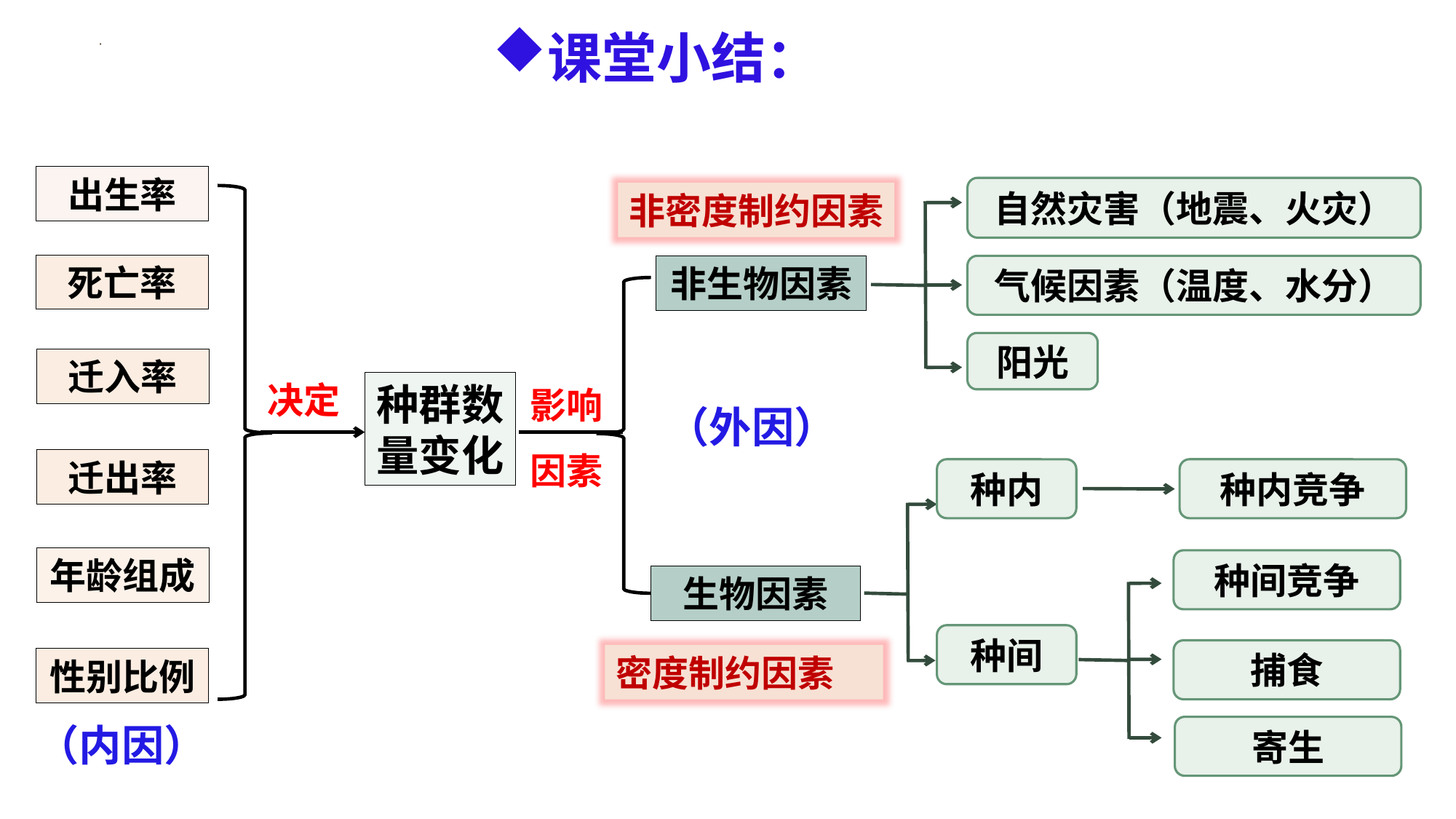

课堂小结：
出生率
自然灾害（地震、火灾）
非密度制约因素

死亡率
非生物因素
气候因素（温度、水分）

影响因素
阳光
迁入率
决定
种群数量变化
（外因）
迁出率
种内
种内竞争
年龄组成
种间竞争
生物因素
种间
捕食
密度制约因素
性别比例
（内因）
寄生